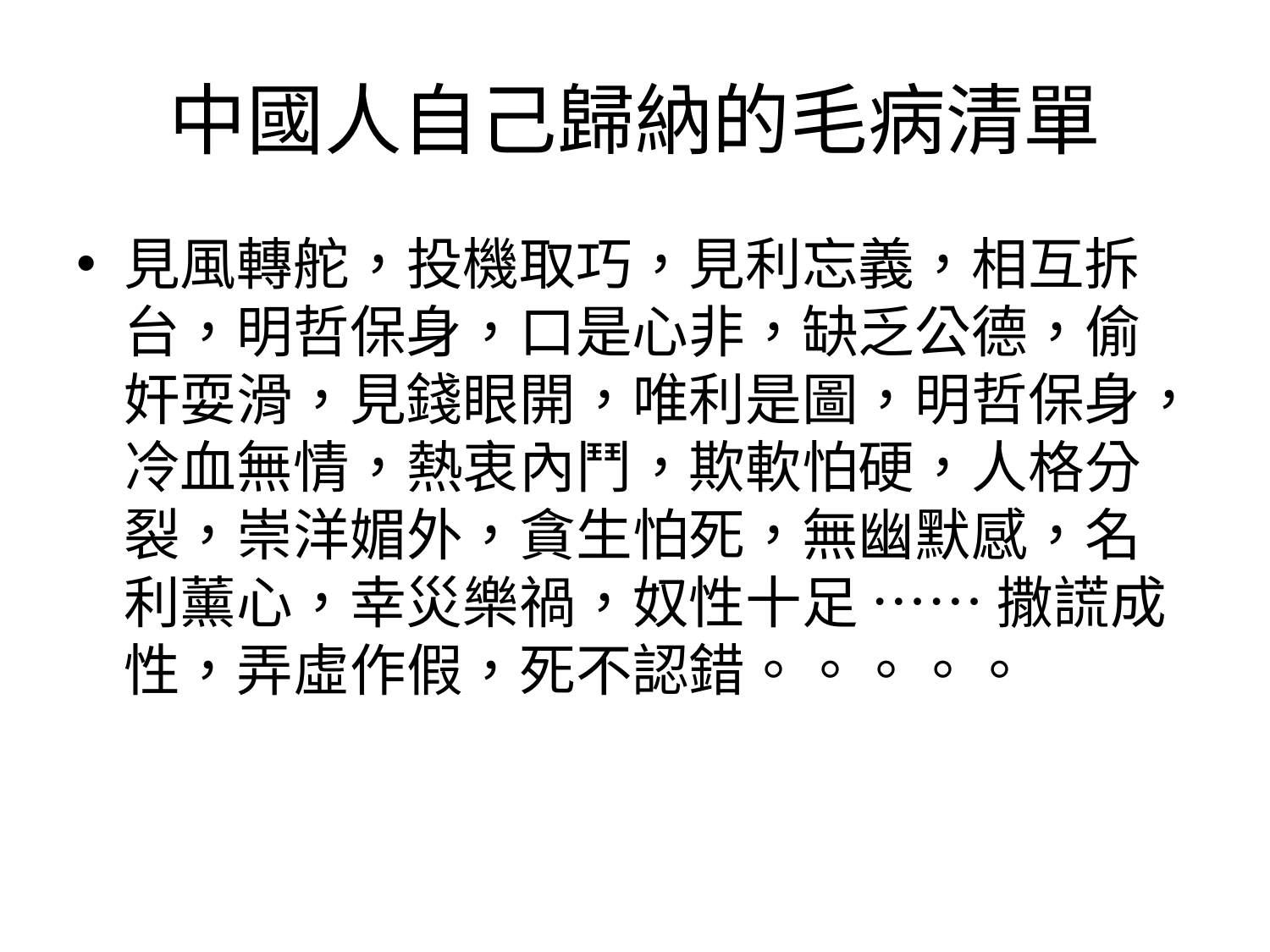

# 中國人自己歸納的毛病清單
見風轉舵，投機取巧，見利忘義，相互拆台，明哲保身，口是心非，缺乏公德，偷奸耍滑，見錢眼開，唯利是圖，明哲保身，冷血無情，熱衷內鬥，欺軟怕硬，人格分裂，崇洋媚外，貪生怕死，無幽默感，名利薰心，幸災樂禍，奴性十足 …… 撒謊成性，弄虛作假，死不認錯。。。。。